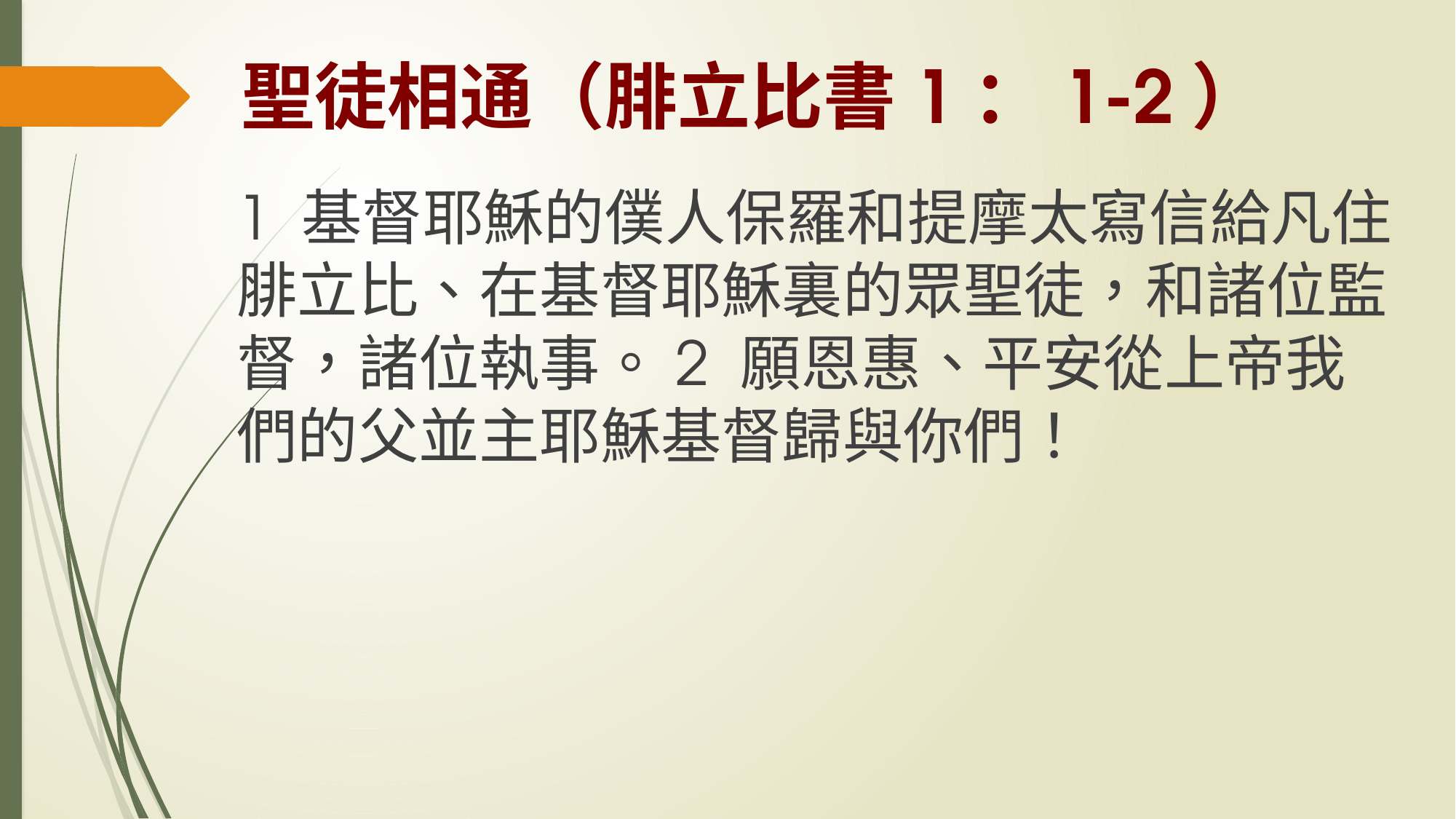

# 聖徒相通（腓立比書1：1-2）
1 基督耶穌的僕人保羅和提摩太寫信給凡住腓立比、在基督耶穌裏的眾聖徒，和諸位監督，諸位執事。2 願恩惠、平安從上帝我們的父並主耶穌基督歸與你們！